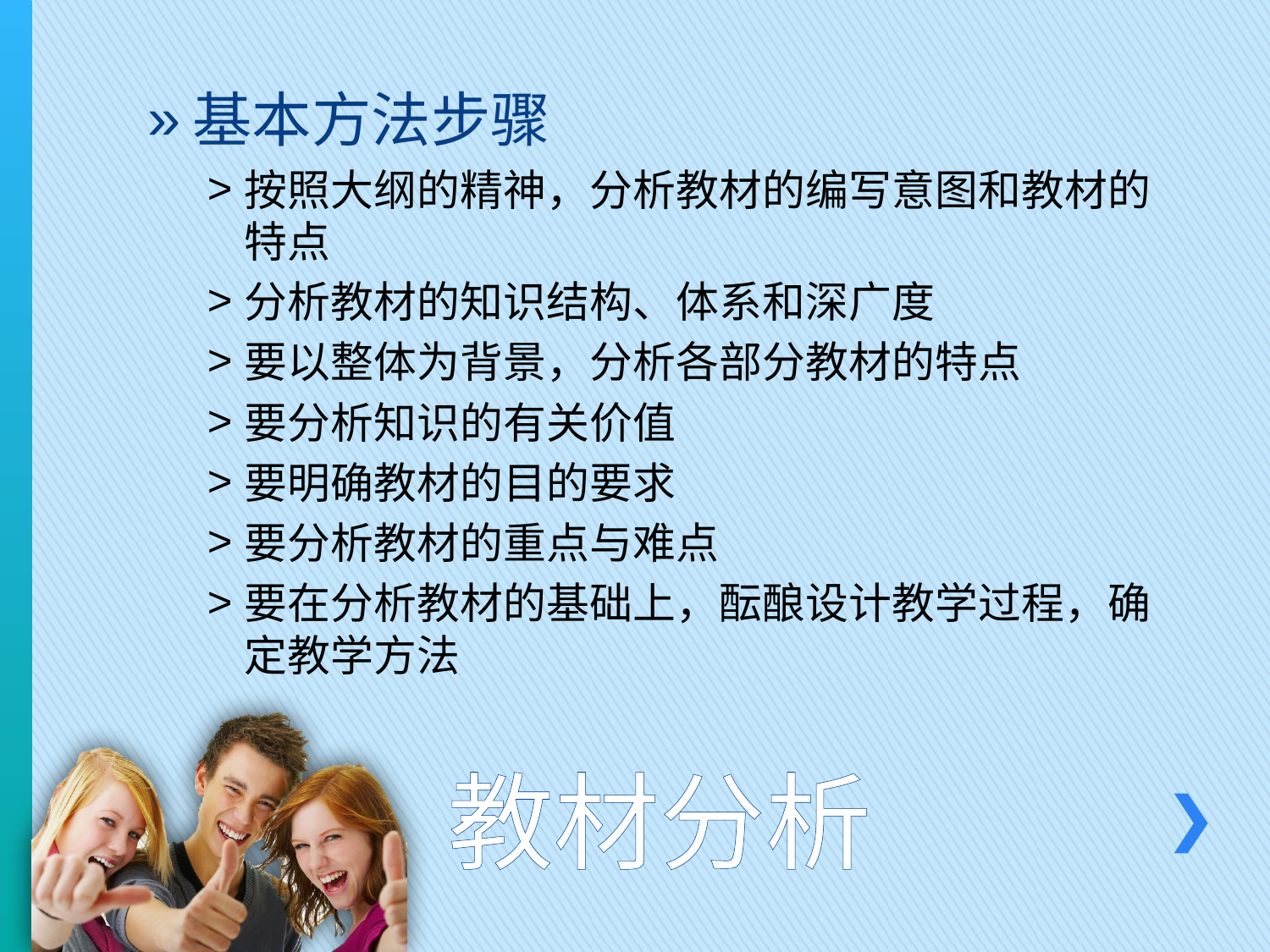

基本方法步骤
按照大纲的精神，分析教材的编写意图和教材的特点
分析教材的知识结构、体系和深广度
要以整体为背景，分析各部分教材的特点
要分析知识的有关价值
要明确教材的目的要求
要分析教材的重点与难点
要在分析教材的基础上，酝酿设计教学过程，确定教学方法
# 教材分析